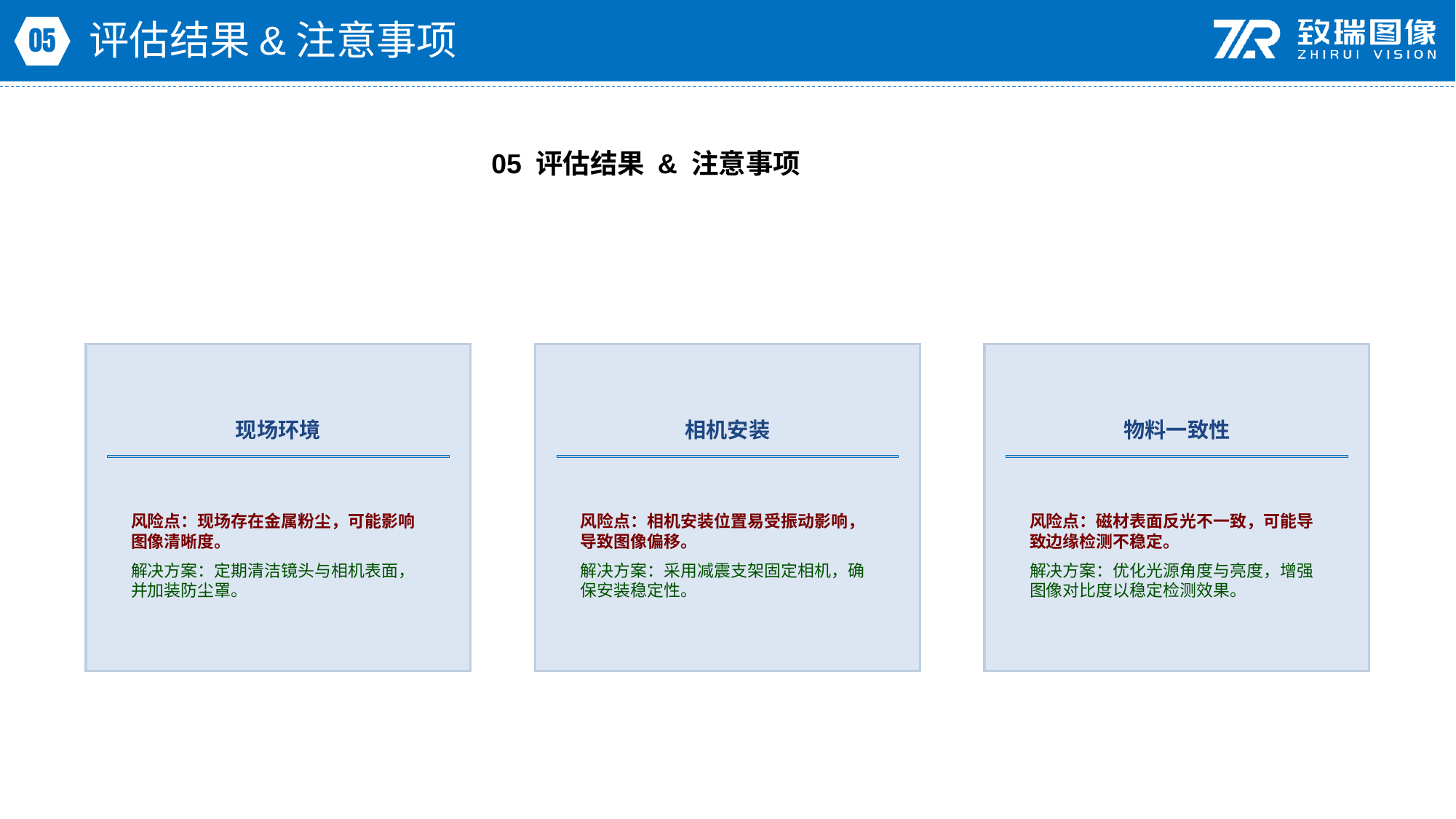

评估结果&注意事项
05

05 评估结果 & 注意事项

现场环境

相机安装

物料一致性

风险点：现场存在金属粉尘，可能影响图像清晰度。
解决方案：定期清洁镜头与相机表面，并加装防尘罩。

风险点：相机安装位置易受振动影响，导致图像偏移。
解决方案：采用减震支架固定相机，确保安装稳定性。

风险点：磁材表面反光不一致，可能导致边缘检测不稳定。
解决方案：优化光源角度与亮度，增强图像对比度以稳定检测效果。